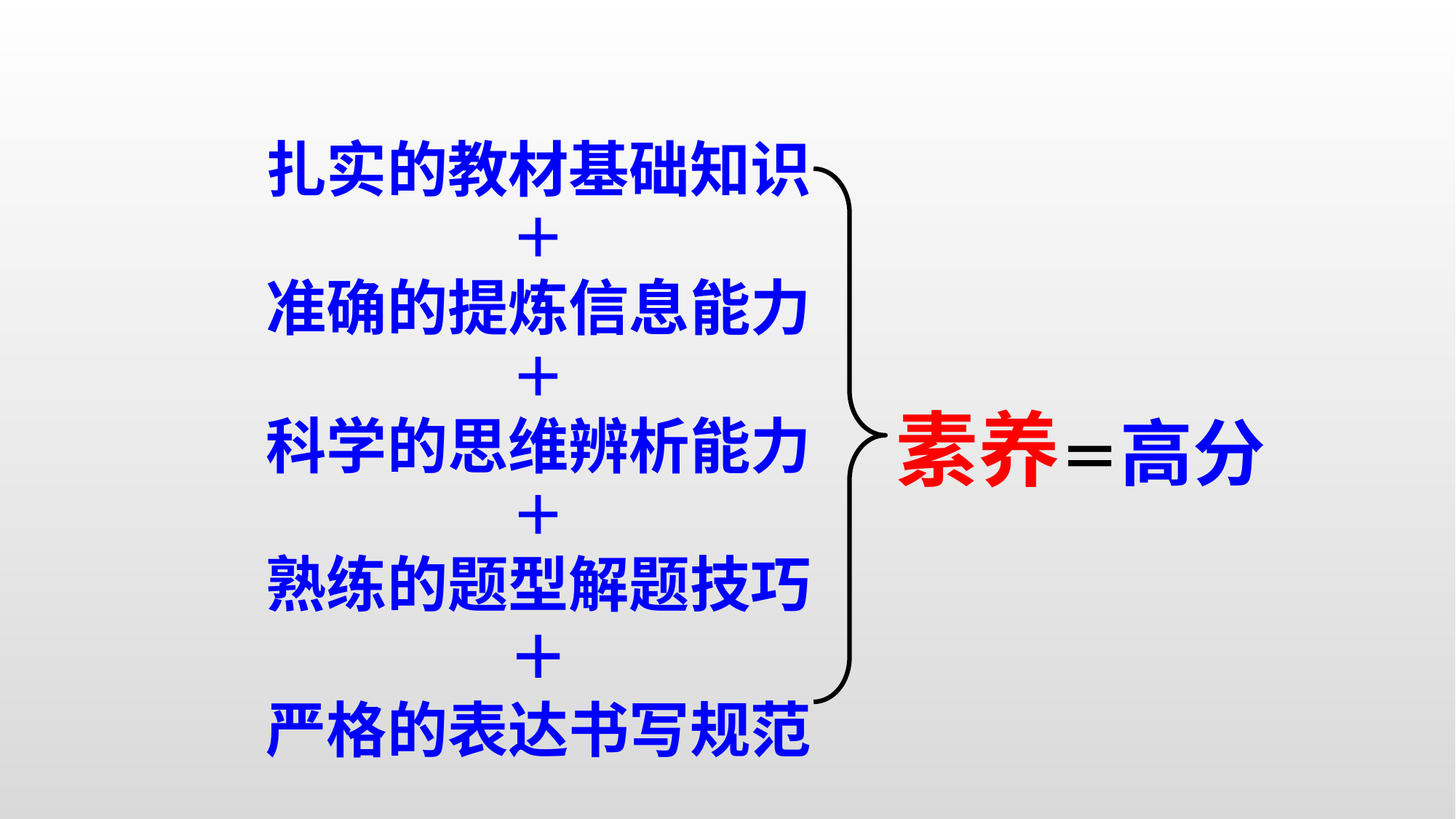

扎实的教材基础知识
＋
准确的提炼信息能力
＋
科学的思维辨析能力
＋
熟练的题型解题技巧
＋
严格的表达书写规范

素养＝高分